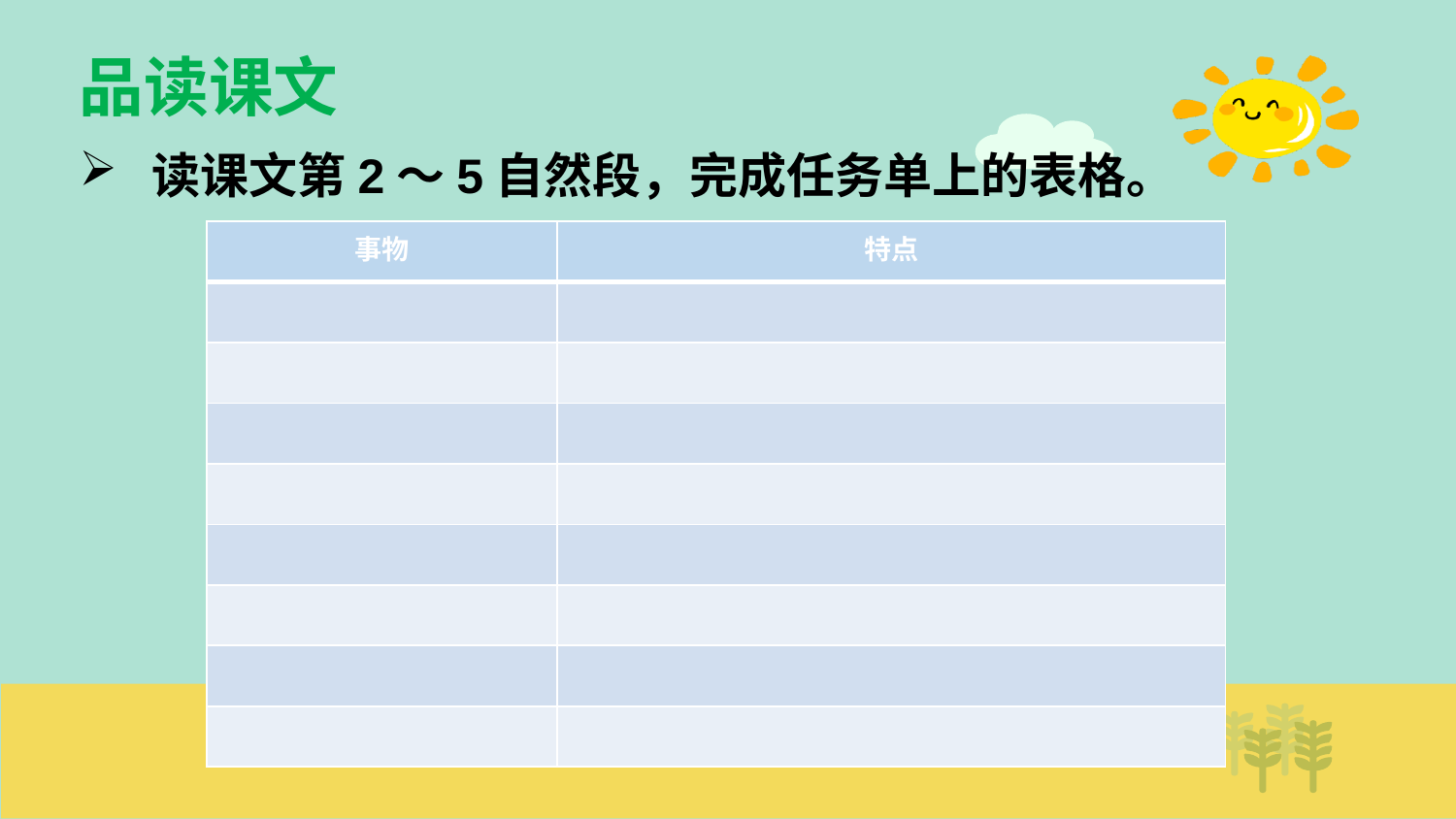

品读课文
读课文第2～5自然段，完成任务单上的表格。
| 事物 | 特点 |
| --- | --- |
|  |  |
|  |  |
|  |  |
|  |  |
|  |  |
|  |  |
|  |  |
|  |  |